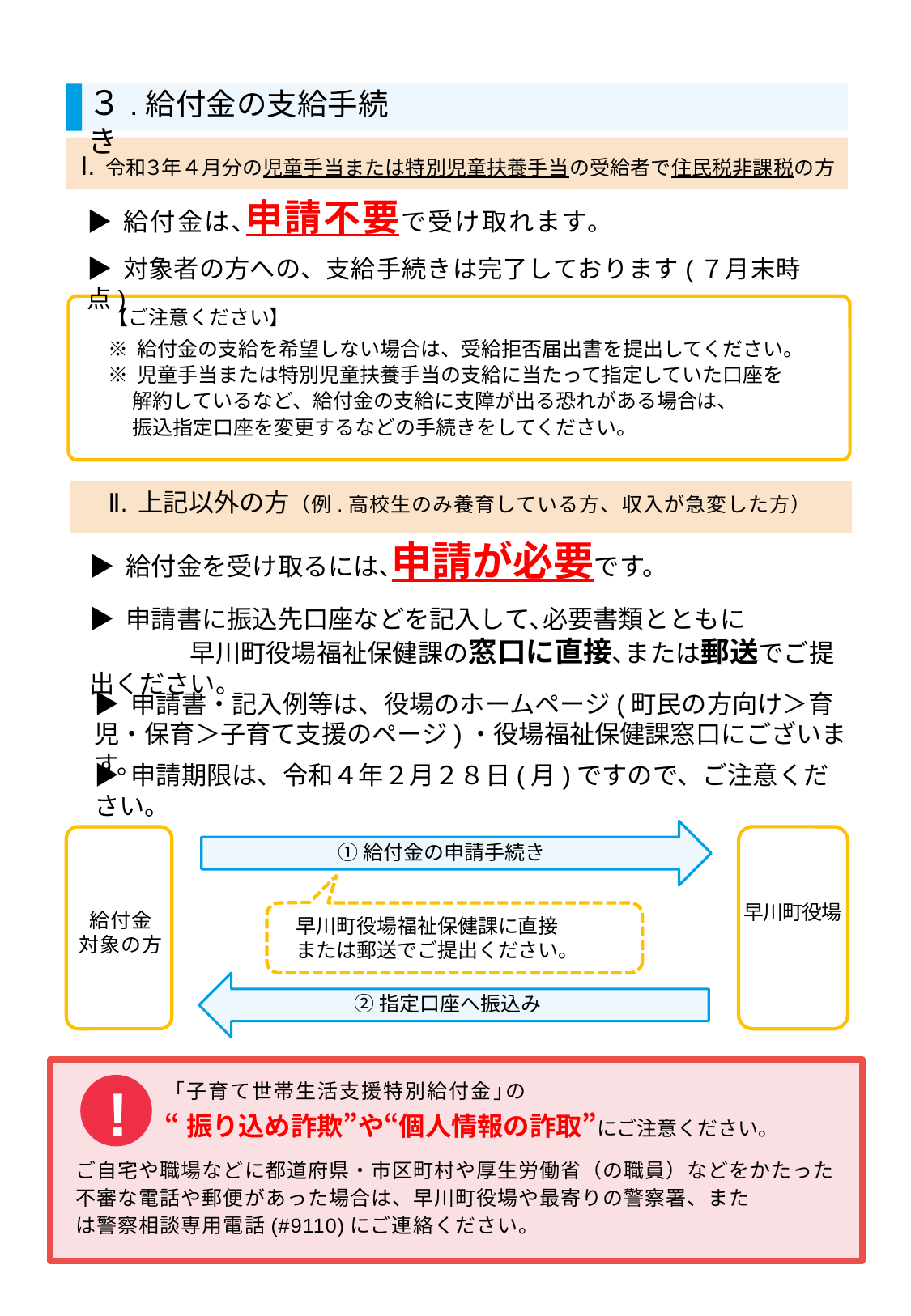

３.給付金の支給手続き

Ⅰ. 令和３年４月分の児童手当または特別児童扶養手当の受給者で住民税非課税の方
▶ 給付金は､申請不要で受け取れます。
▶ 対象者の方への、支給手続きは完了しております(７月末時点)

【ご注意ください】
※ 給付金の支給を希望しない場合は、受給拒否届出書を提出してください。
※ 児童手当または特別児童扶養手当の支給に当たって指定していた口座を
　 解約しているなど、給付金の支給に支障が出る恐れがある場合は、
　 振込指定口座を変更するなどの手続きをしてください。
一般向け
裏

Ⅱ. 上記以外の方（例.高校生のみ養育している方、収入が急変した方）
▶ 給付金を受け取るには､申請が必要です。
▶ 申請書に振込先口座などを記入して､必要書類とともに　　　　　　　　早川町役場福祉保健課の窓口に直接､または郵送でご提出ください。
▶ 申請書・記入例等は、役場のホームページ(町民の方向け＞育児・保育＞子育て支援のページ)・役場福祉保健課窓口にございます。
▶ 申請期限は、令和４年２月２８日(月)ですので、ご注意ください。

①給付金の申請手続き

早川町役場
給付金
対象の方
早川町役場福祉保健課に直接
または郵送でご提出ください。

②指定口座へ振込み

!

「子育て世帯生活支援特別給付金｣の
“振り込め詐欺”や“個人情報の詐取”にご注意ください。
ご自宅や職場などに都道府県・市区町村や厚生労働省（の職員）などをかたった
不審な電話や郵便があった場合は、早川町役場や最寄りの警察署、また
は警察相談専用電話(#9110)にご連絡ください。